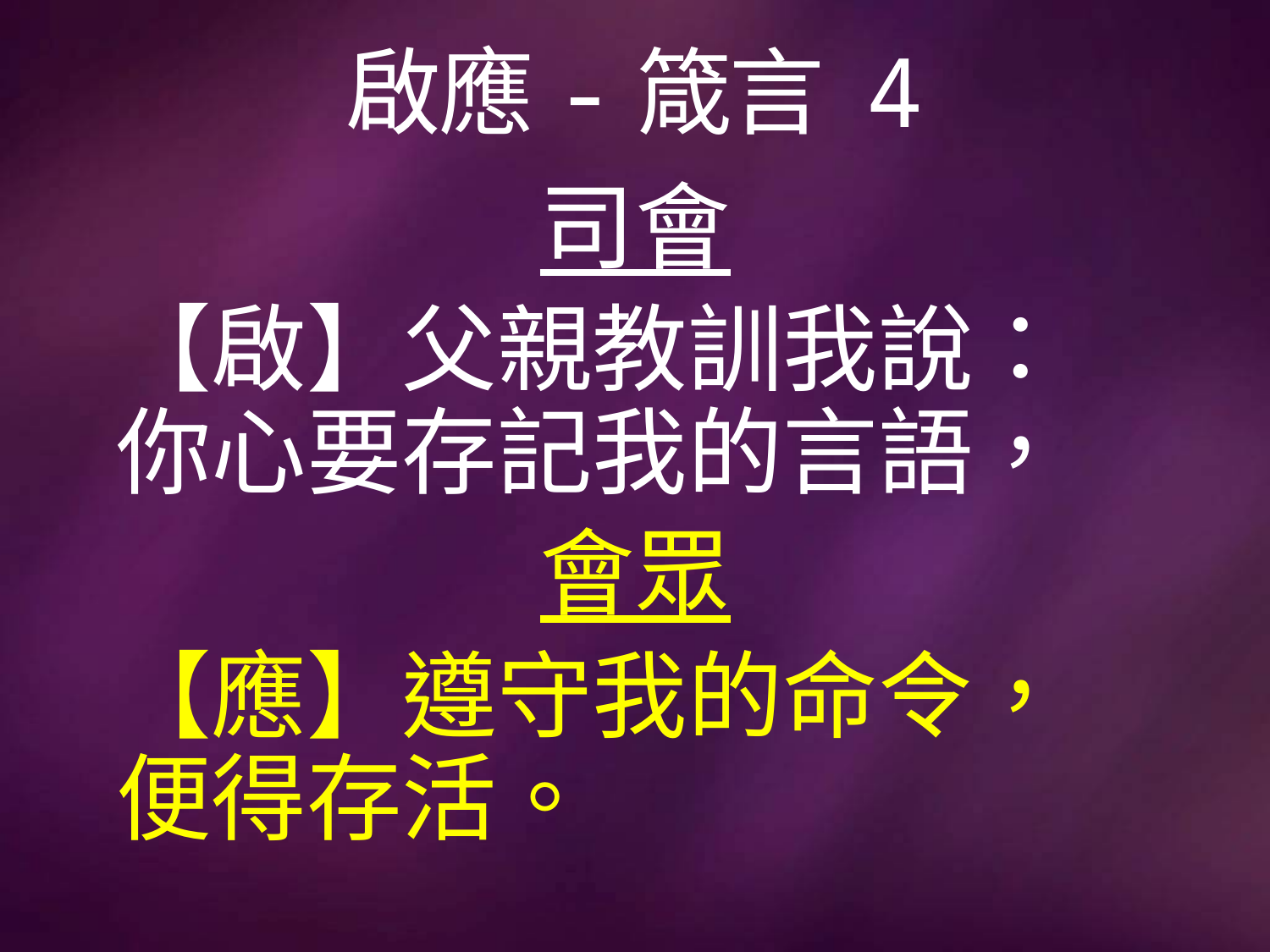

# 啟應-箴言 4
司會
【啟】父親教訓我說：你心要存記我的言語，
會眾
【應】遵守我的命令，便得存活。